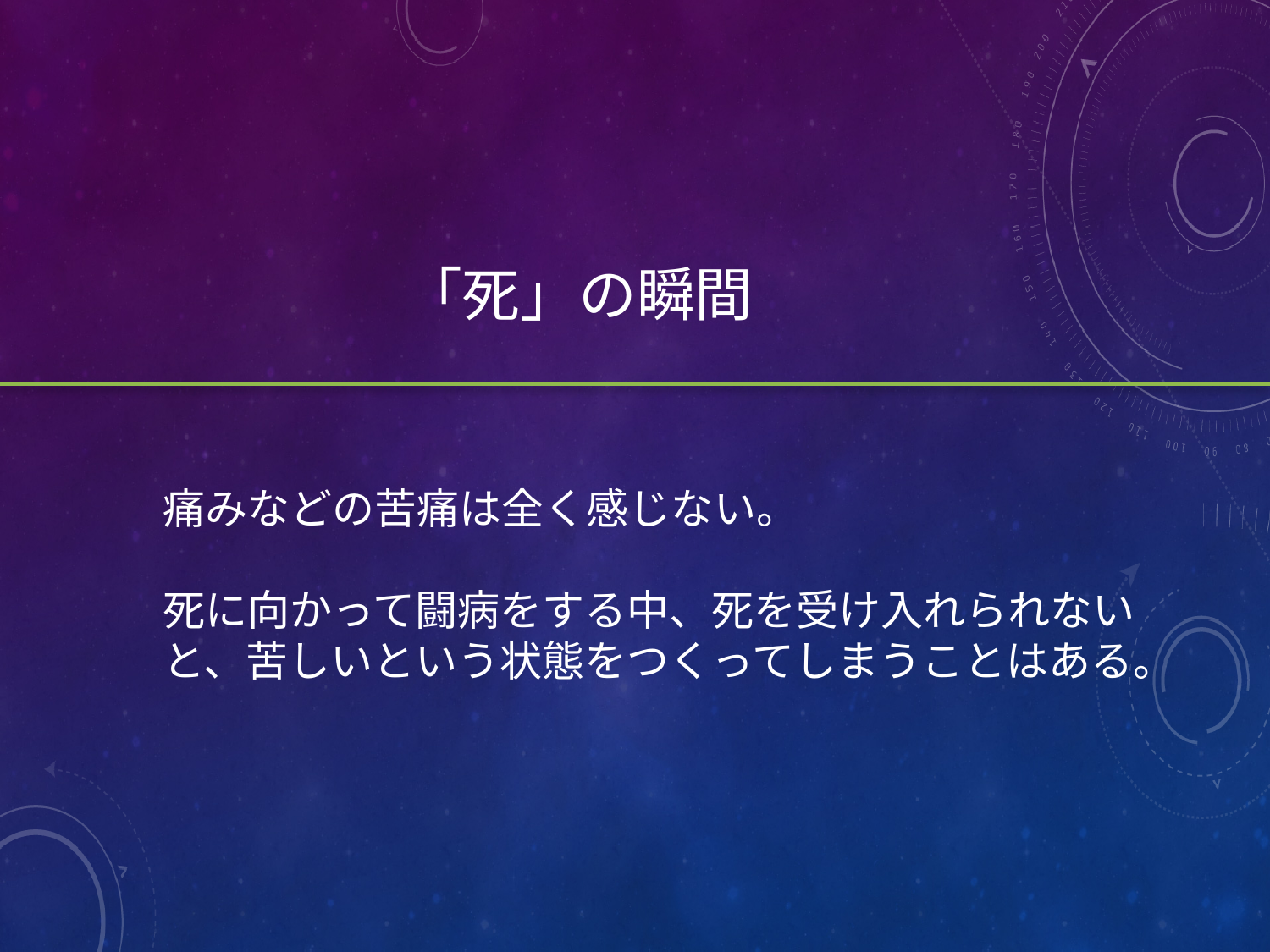

「死」の瞬間

痛みなどの苦痛は全く感じない。

死に向かって闘病をする中、死を受け入れられないと、苦しいという状態をつくってしまうことはある。